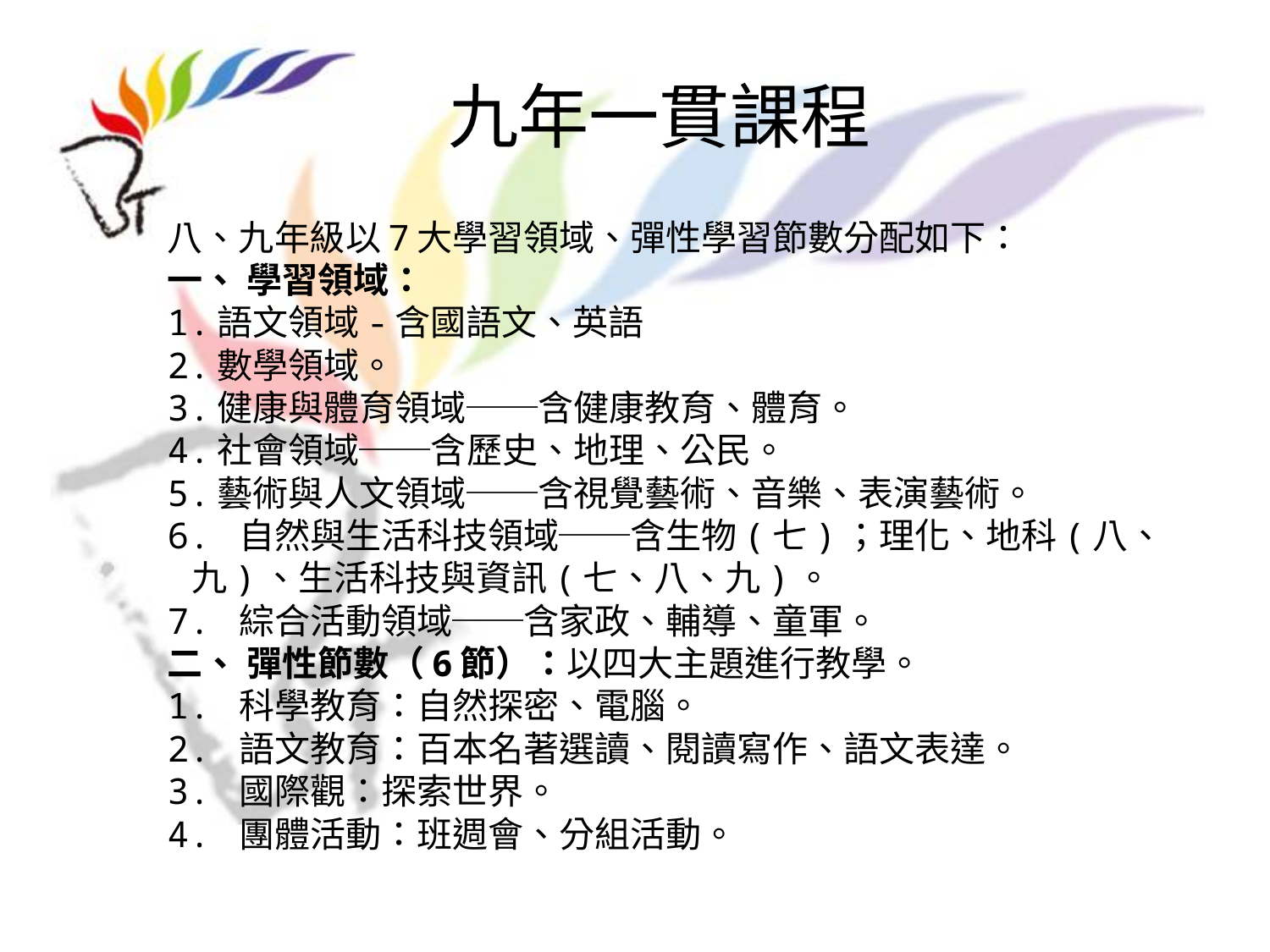

九年一貫課程
# 八、九年級以7大學習領域、彈性學習節數分配如下： 一、 學習領域： 1.語文領域-含國語文、英語 2.數學領域。 3.健康與體育領域──含健康教育、體育。 4.社會領域──含歷史、地理、公民。 5.藝術與人文領域──含視覺藝術、音樂、表演藝術。 6. 自然與生活科技領域──含生物(七)；理化、地科(八、 九)、生活科技與資訊(七、八、九)。 7. 綜合活動領域──含家政、輔導、童軍。 二、 彈性節數（6節）：以四大主題進行教學。 1. 科學教育：自然探密、電腦。 2. 語文教育：百本名著選讀、閱讀寫作、語文表達。 3. 國際觀：探索世界。 4. 團體活動：班週會、分組活動。